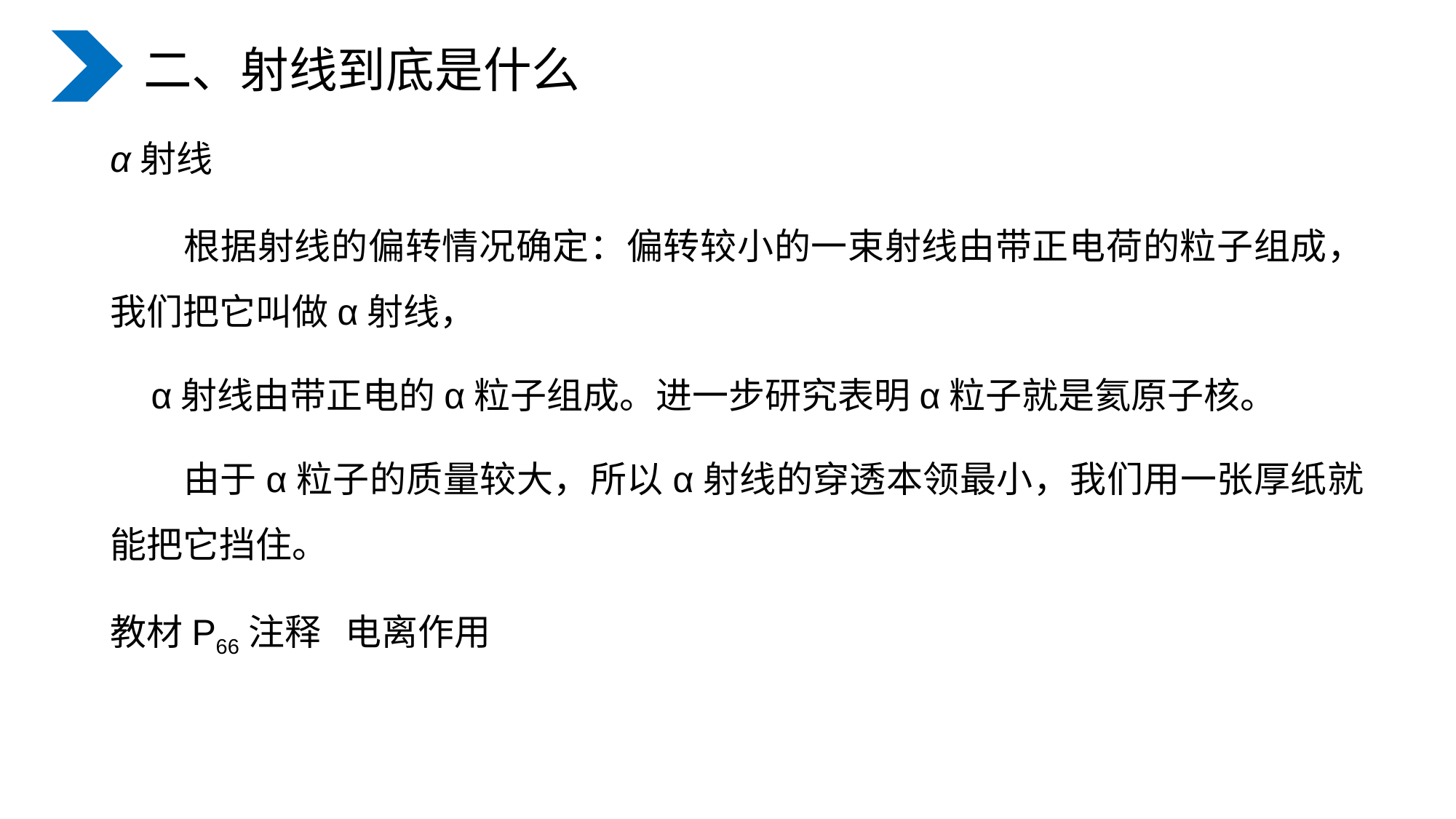

二、射线到底是什么
α射线
　　根据射线的偏转情况确定：偏转较小的一束射线由带正电荷的粒子组成，我们把它叫做α射线，
    α射线由带正电的α粒子组成。进一步研究表明α粒子就是氦原子核。
　　由于α粒子的质量较大，所以α射线的穿透本领最小，我们用一张厚纸就能把它挡住。
教材P66注释   电离作用